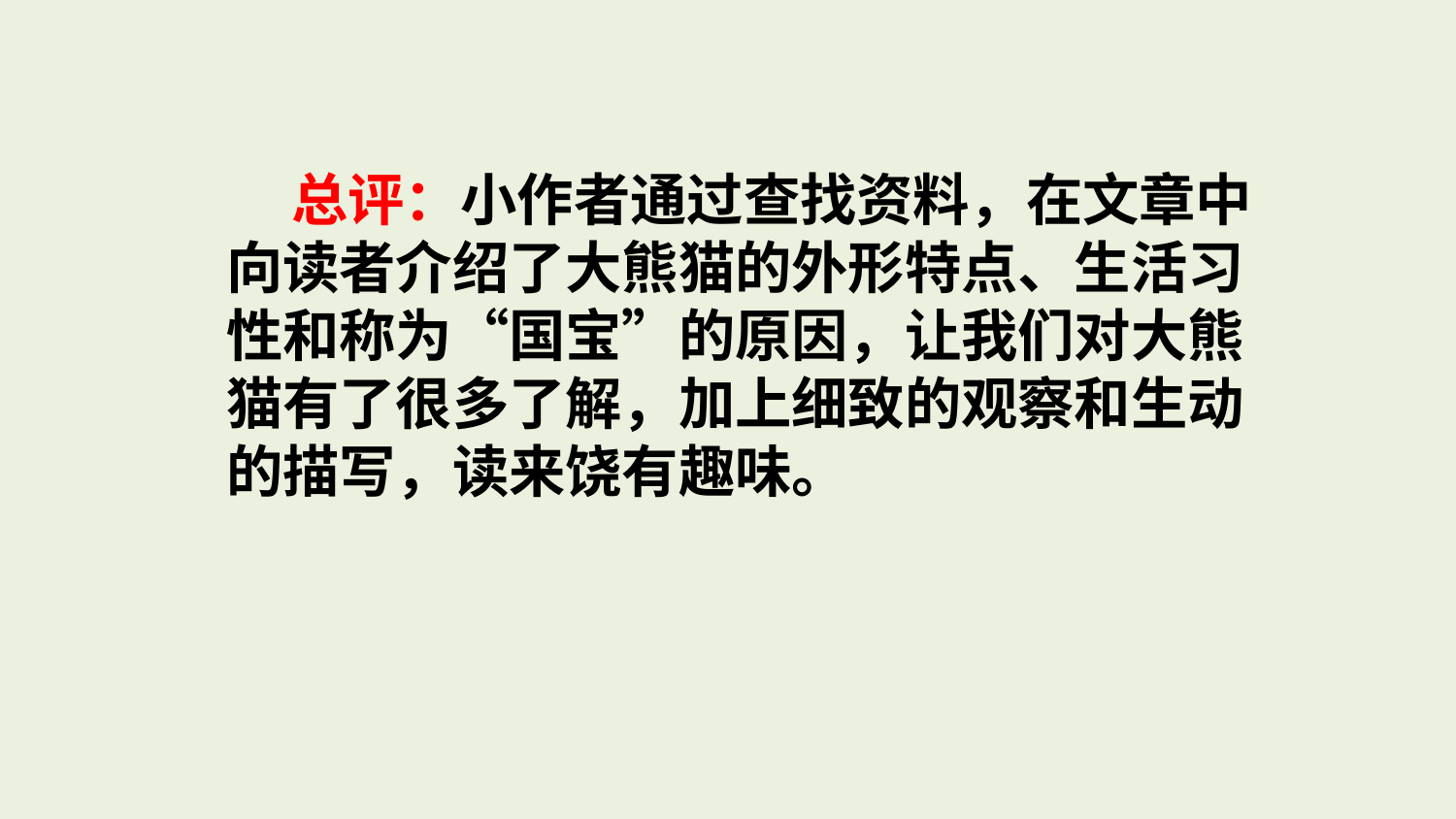

总评：小作者通过查找资料，在文章中向读者介绍了大熊猫的外形特点、生活习性和称为“国宝”的原因，让我们对大熊猫有了很多了解，加上细致的观察和生动的描写，读来饶有趣味。